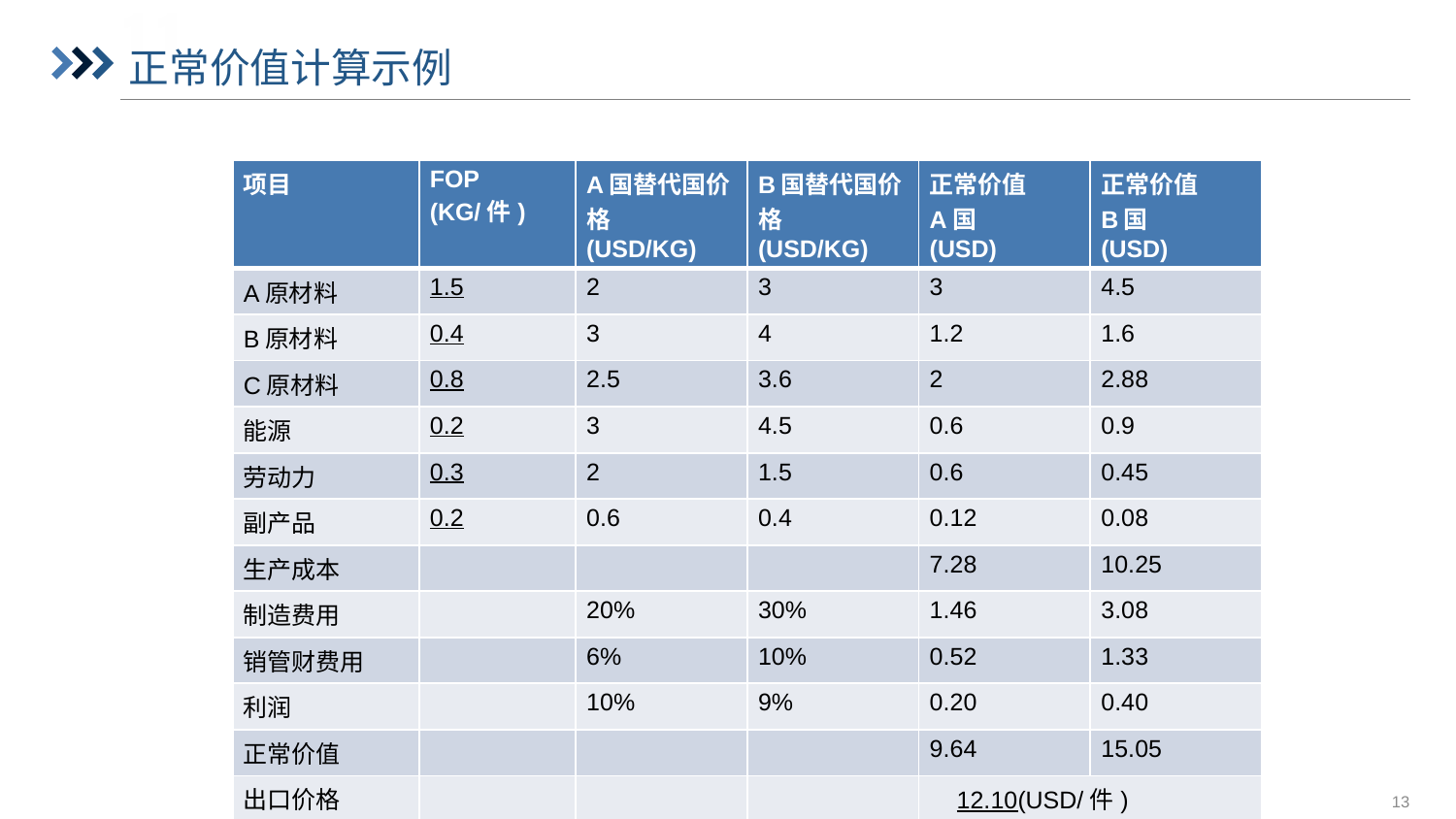

# 正常价值计算示例
| 项目 | FOP (KG/件) | A国替代国价格 (USD/KG) | B国替代国价格 (USD/KG) | 正常价值 A国 (USD) | 正常价值 B国 (USD) |
| --- | --- | --- | --- | --- | --- |
| A原材料 | 1.5 | 2 | 3 | 3 | 4.5 |
| B原材料 | 0.4 | 3 | 4 | 1.2 | 1.6 |
| C原材料 | 0.8 | 2.5 | 3.6 | 2 | 2.88 |
| 能源 | 0.2 | 3 | 4.5 | 0.6 | 0.9 |
| 劳动力 | 0.3 | 2 | 1.5 | 0.6 | 0.45 |
| 副产品 | 0.2 | 0.6 | 0.4 | 0.12 | 0.08 |
| 生产成本 |  |  |  | 7.28 | 10.25 |
| 制造费用 |  | 20% | 30% | 1.46 | 3.08 |
| 销管财费用 |  | 6% | 10% | 0.52 | 1.33 |
| 利润 |  | 10% | 9% | 0.20 | 0.40 |
| 正常价值 |  |  |  | 9.64 | 15.05 |
| 出口价格 |  |  |  | 12.10(USD/件) |  |
13